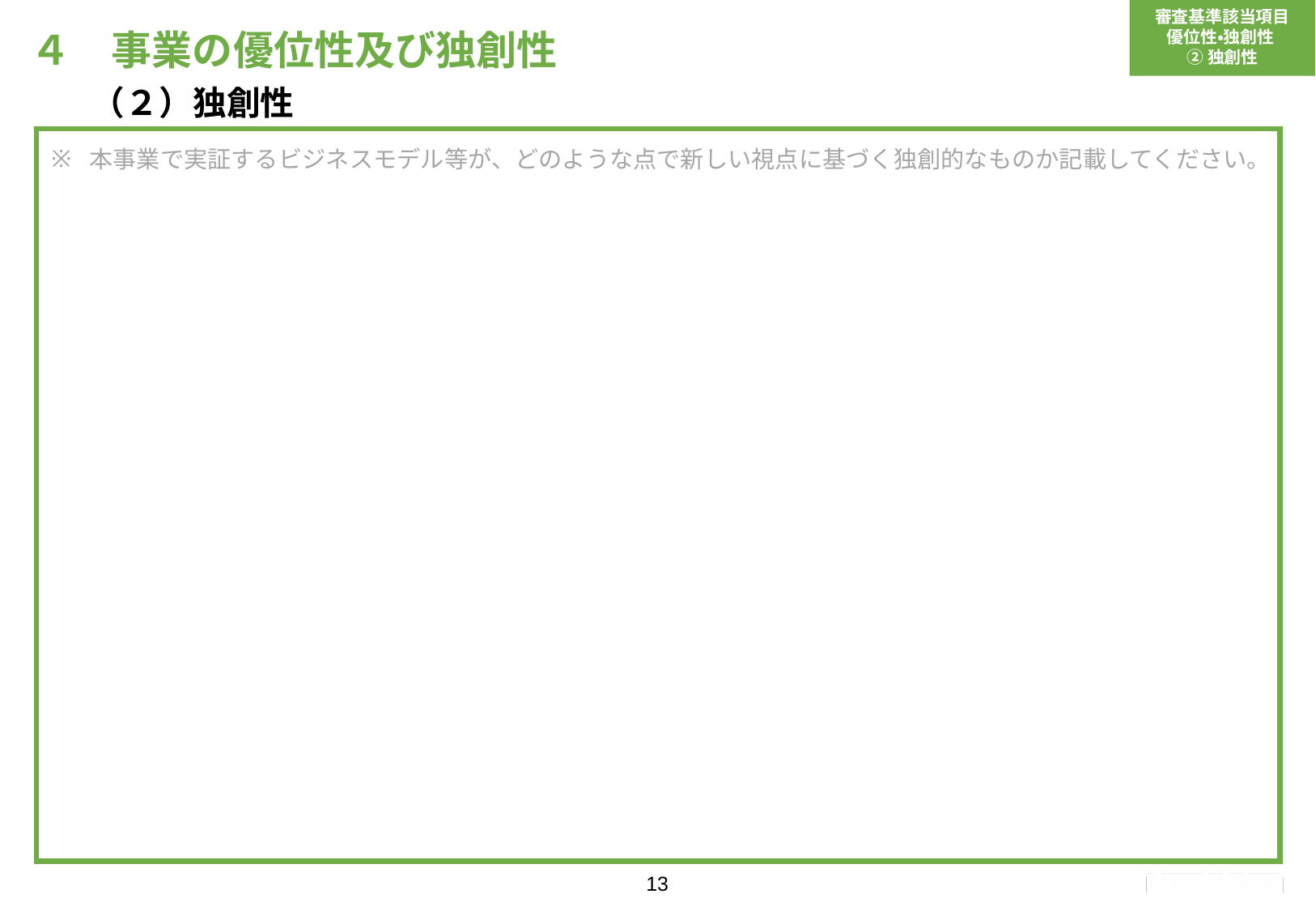

４　事業の優位性及び独創性
審査基準該当項目
優位性・独創性
②独創性
（２）独創性

本事業で実証するビジネスモデル等が、どのような点で新しい視点に基づく独創的なものか記載してください。